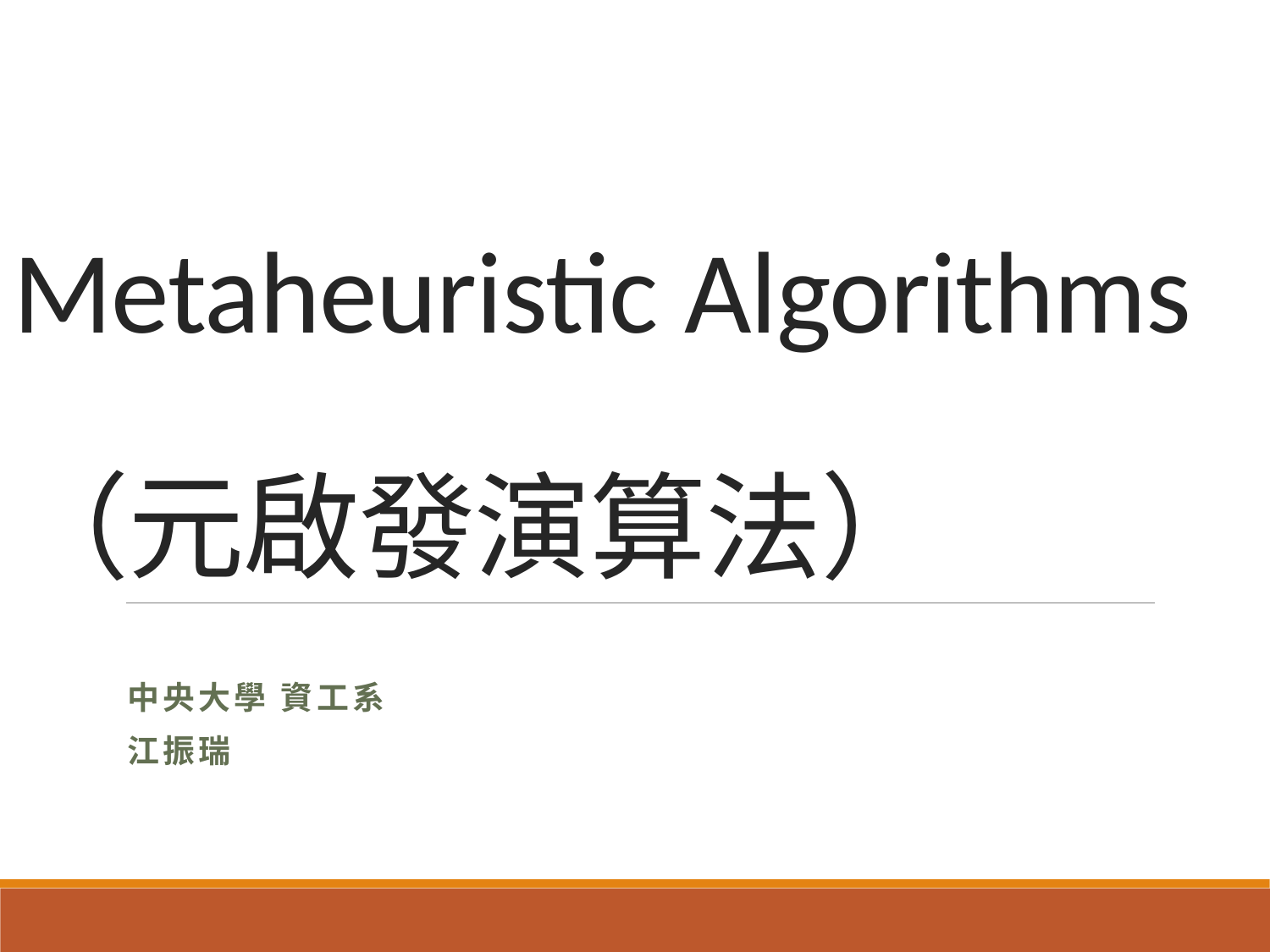

# Metaheuristic Algorithms （元啟發演算法）

中央大學 資工系
江振瑞